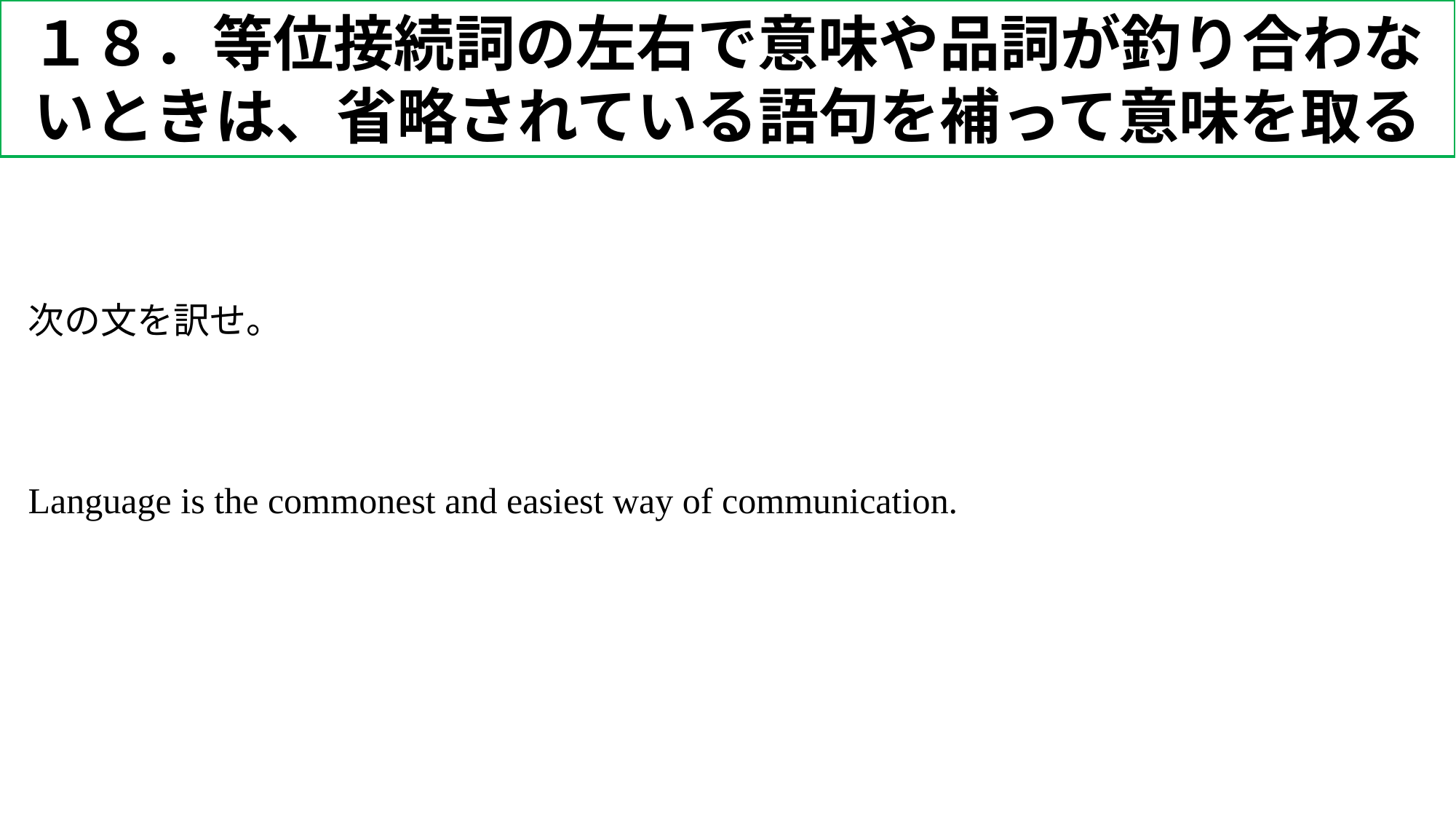

１８．等位接続詞の左右で意味や品詞が釣り合わないときは、省略されている語句を補って意味を取る
次の文を訳せ。
Language is the commonest and easiest way of communication.